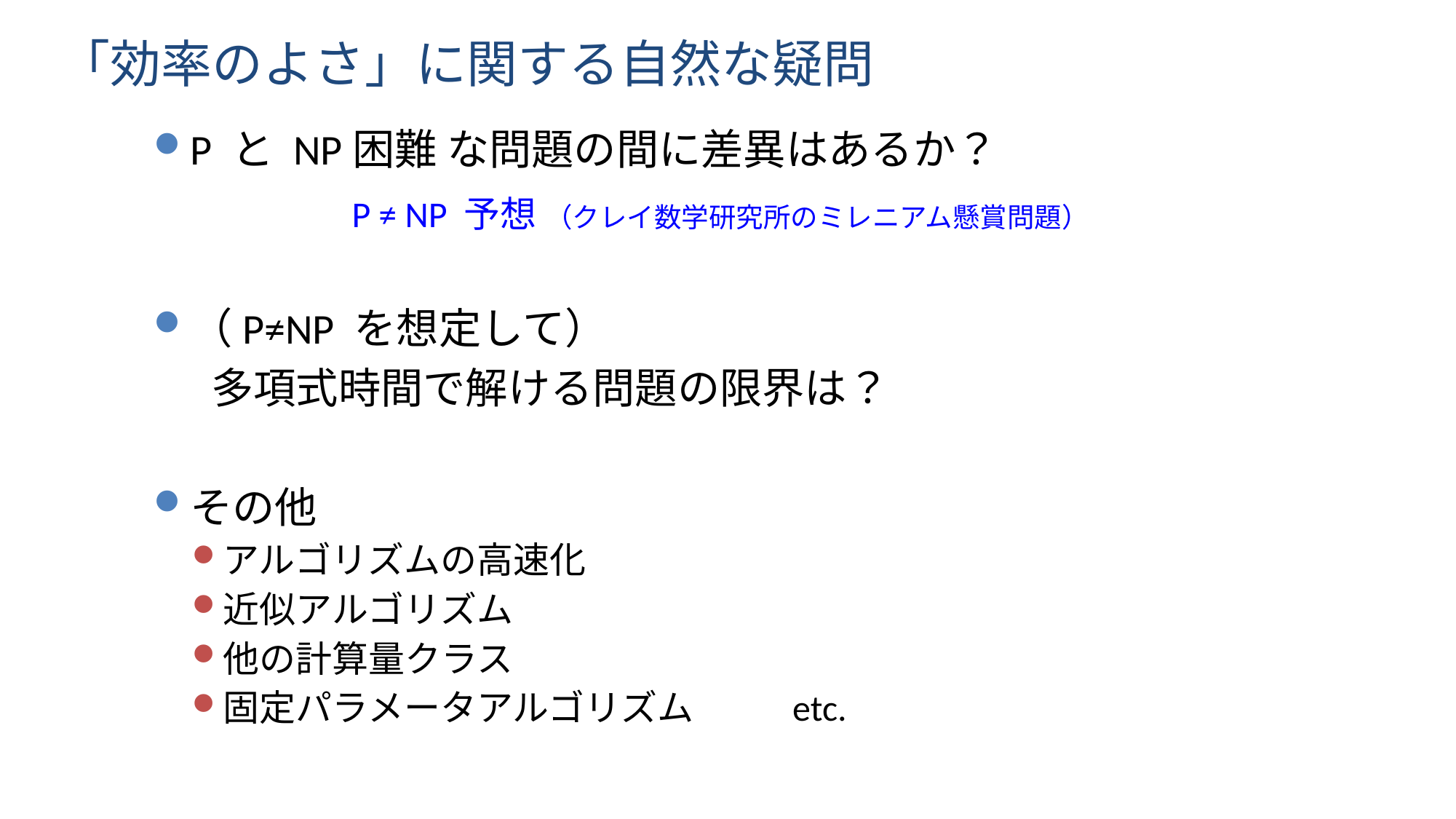

# 「効率のよさ」に関する自然な疑問
P と NP困難 な問題の間に差異はあるか？

（P≠NP を想定して）
     多項式時間で解ける問題の限界は？

その他
アルゴリズムの高速化
近似アルゴリズム
他の計算量クラス
固定パラメータアルゴリズム           etc.
P ≠ NP 予想 （クレイ数学研究所のミレニアム懸賞問題）